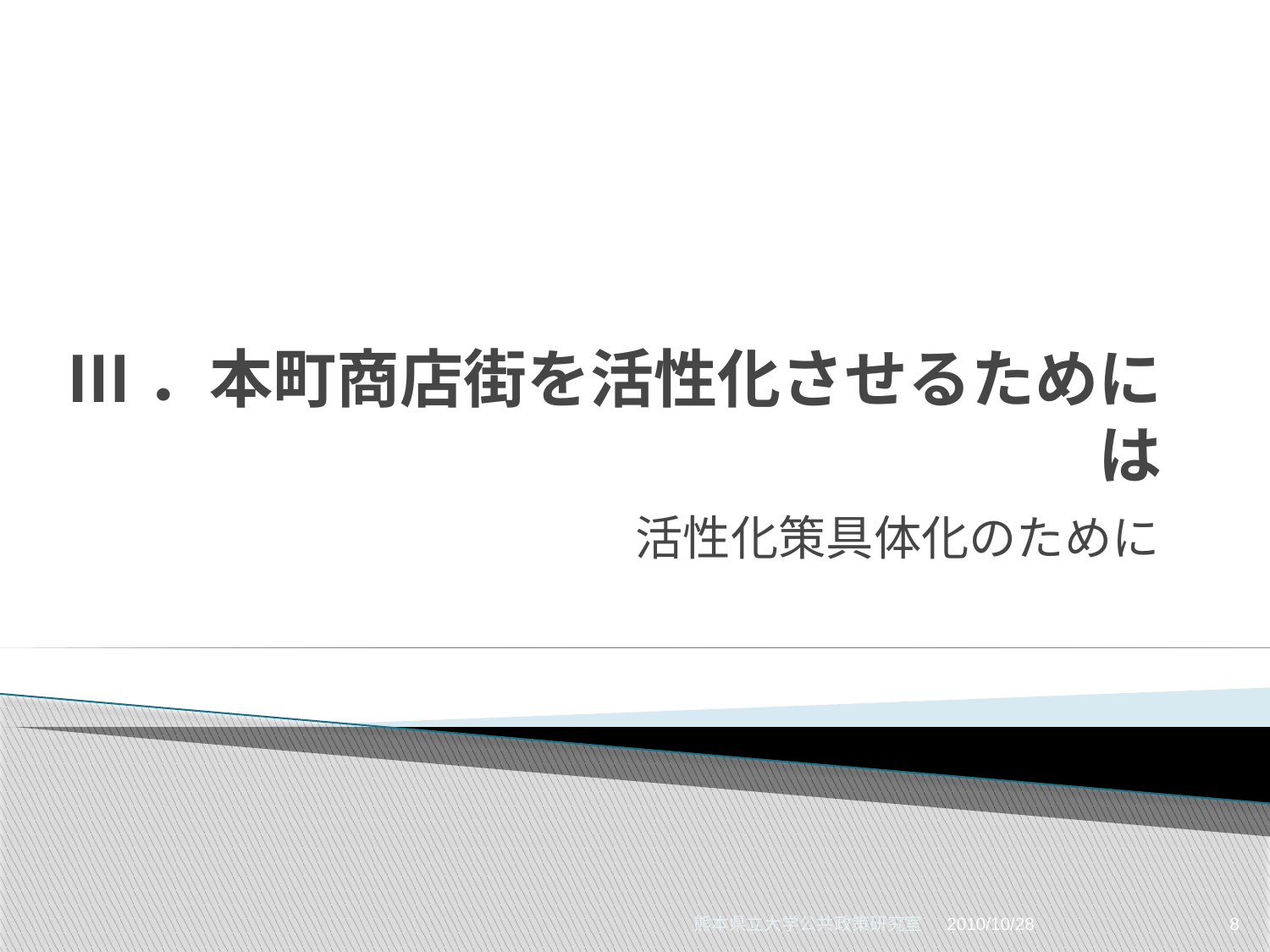

# Ⅲ．本町商店街を活性化させるためには
活性化策具体化のために
熊本県立大学公共政策研究室
2010/10/28
8